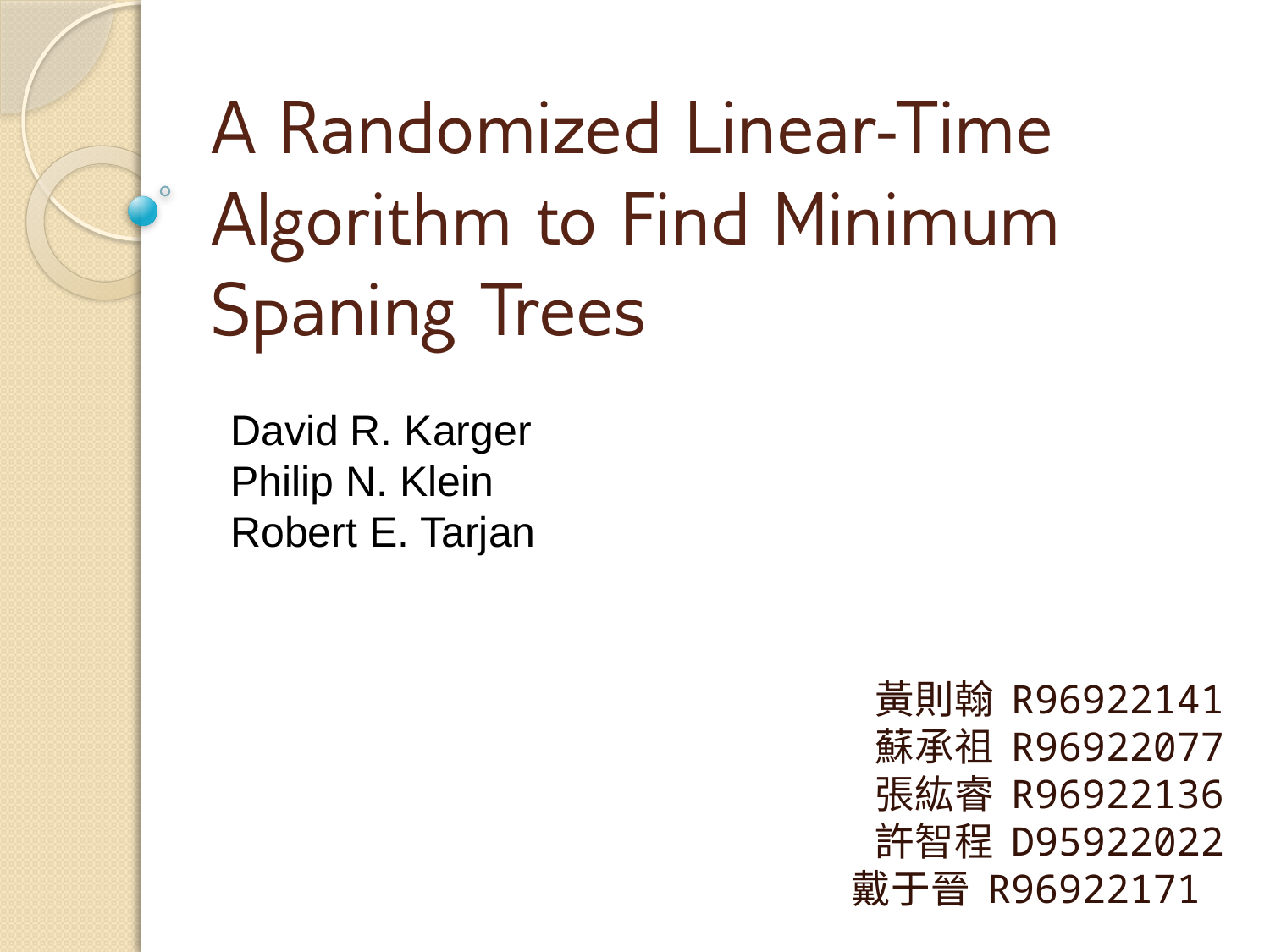

# A Randomized Linear-Time Algorithm to Find Minimum Spaning Trees
David R. Karger
Philip N. Klein
Robert E. Tarjan
黃則翰 R96922141
蘇承祖 R96922077
張紘睿 R96922136
許智程 D95922022
戴于晉 R96922171